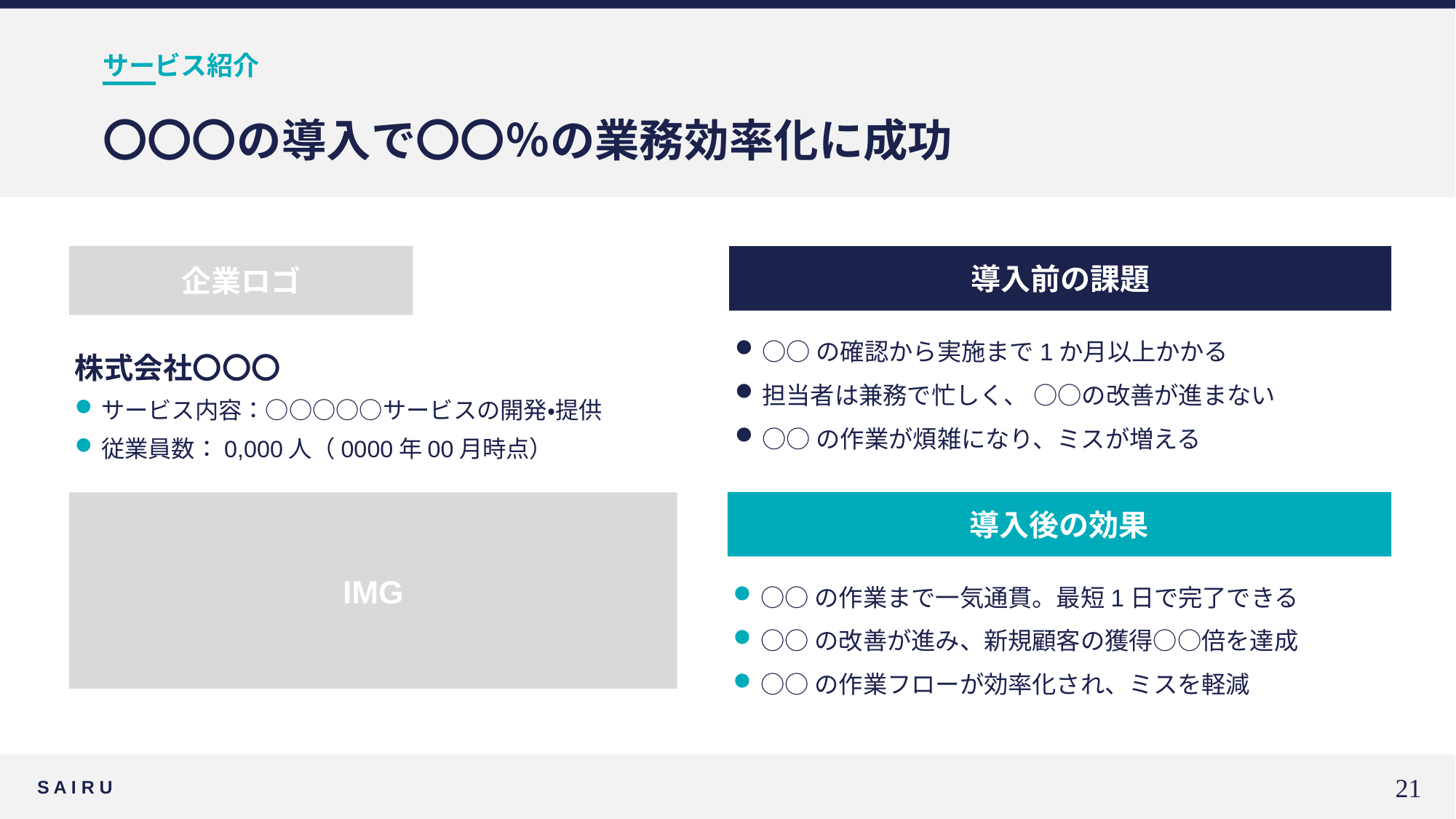

サービス紹介

# 〇〇〇の導入で〇〇％の業務効率化に成功
企業ロゴ
導入前の課題
○○の確認から実施まで1か月以上かかる
担当者は兼務で忙しく、 ○○の改善が進まない
○○の作業が煩雑になり、ミスが増える
株式会社〇〇〇
サービス内容：○○○○○サービスの開発・提供
従業員数：0,000人（0000年00月時点）
導入後の効果
IMG
○○の作業まで一気通貫。最短1日で完了できる
○○の改善が進み、新規顧客の獲得○○倍を達成
○○の作業フローが効率化され、ミスを軽減
S A I R U
21
S A I R U